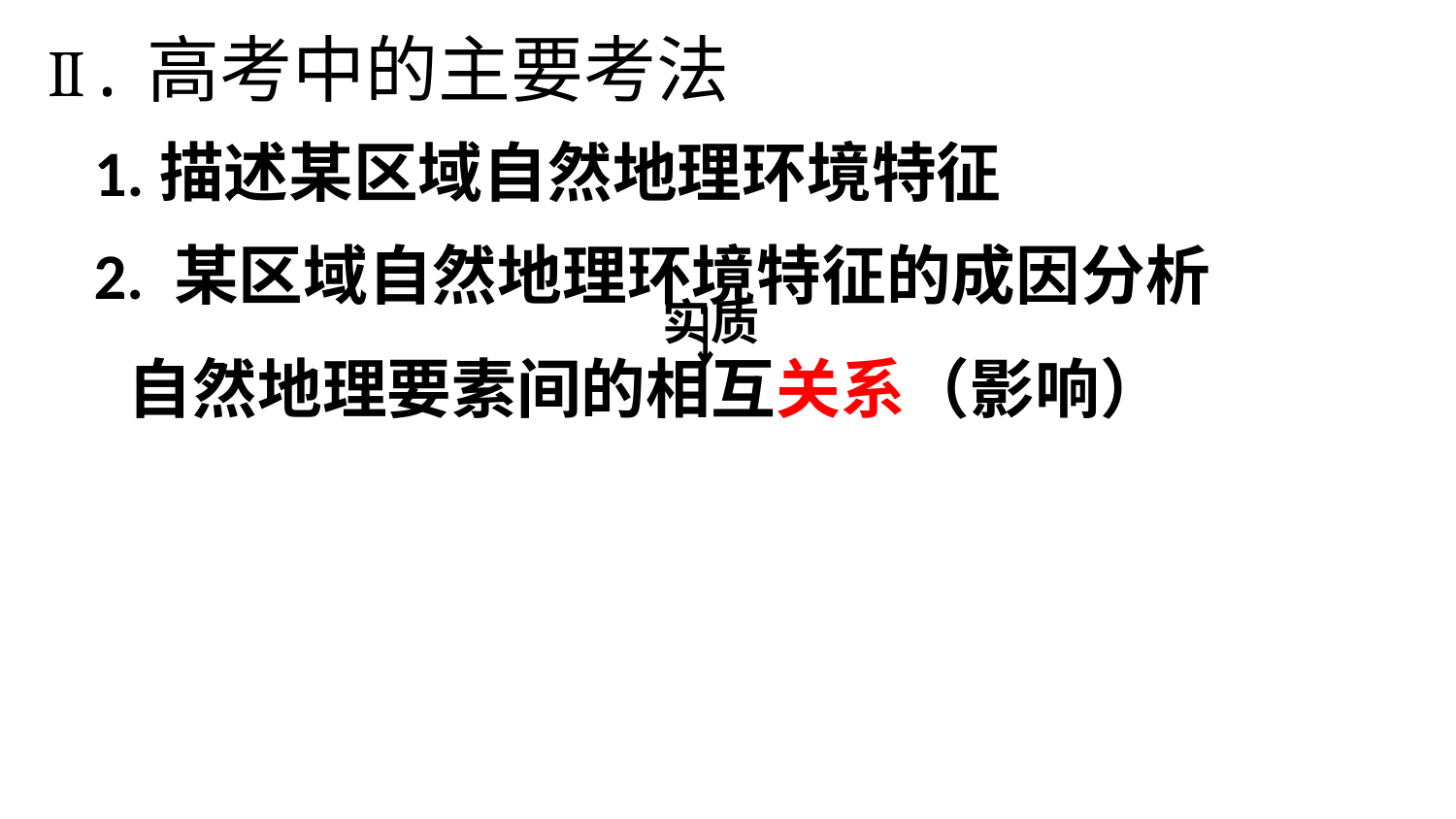

Ⅱ.高考中的主要考法
1.描述某区域自然地理环境特征
2. 某区域自然地理环境特征的成因分析
实质
自然地理要素间的相互关系（影响）